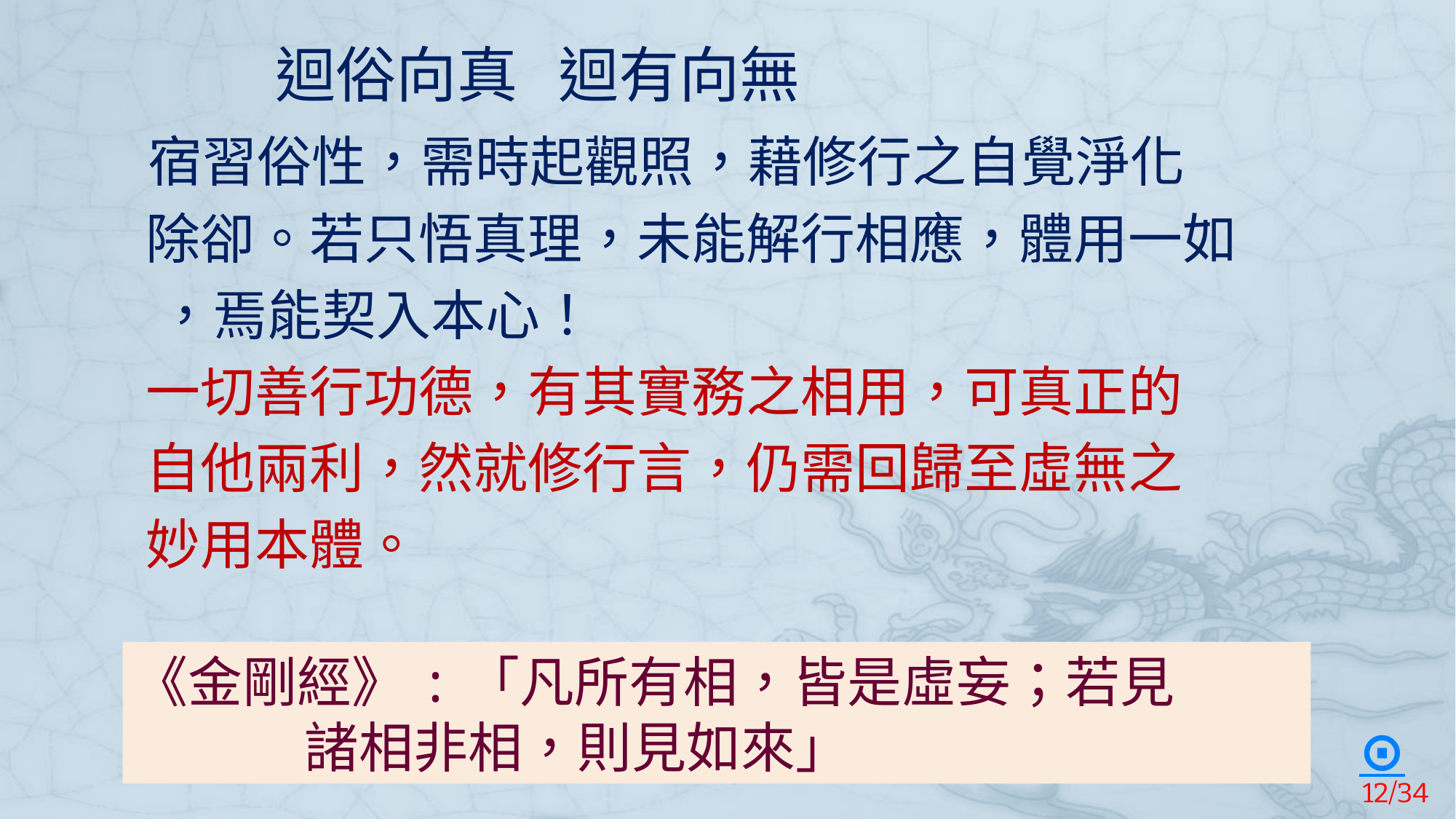

迴俗向真   迴有向無
 宿習俗性，需時起觀照，藉修行之自覺淨化
 除卻。若只悟真理，未能解行相應，體用一如
  ，焉能契入本心！
 一切善行功德，有其實務之相用，可真正的
 自他兩利，然就修行言，仍需回歸至虛無之
 妙用本體。

《金剛經》:「凡所有相，皆是虛妄；若見
             諸相非相，則見如來」
⊙
12/34